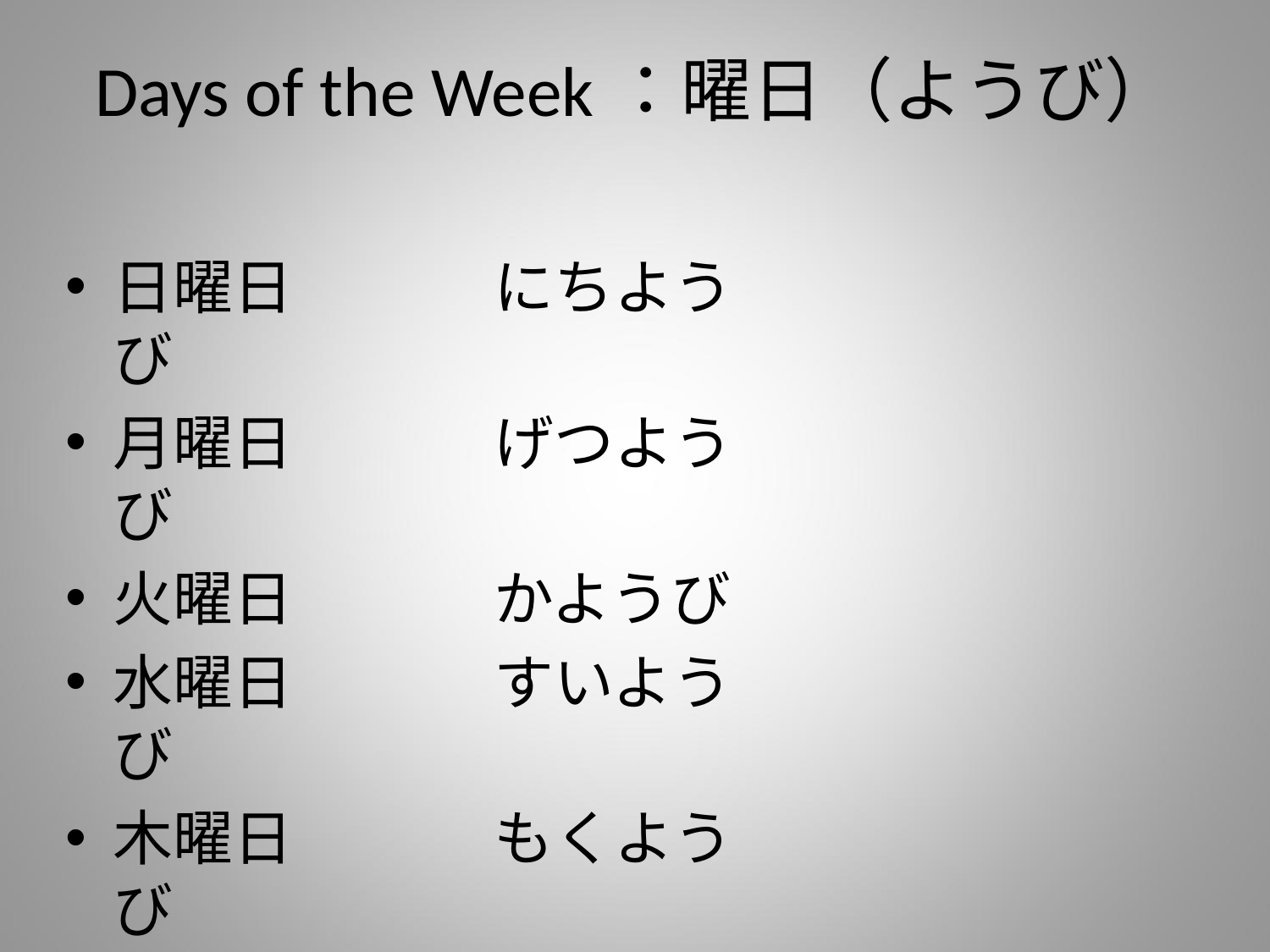

# Days of the Week：曜日（ようび）
日曜日		にちようび
月曜日		げつようび
火曜日		かようび
水曜日		すいようび
木曜日		もくようび
金曜日		きんようび
土曜日		どようび